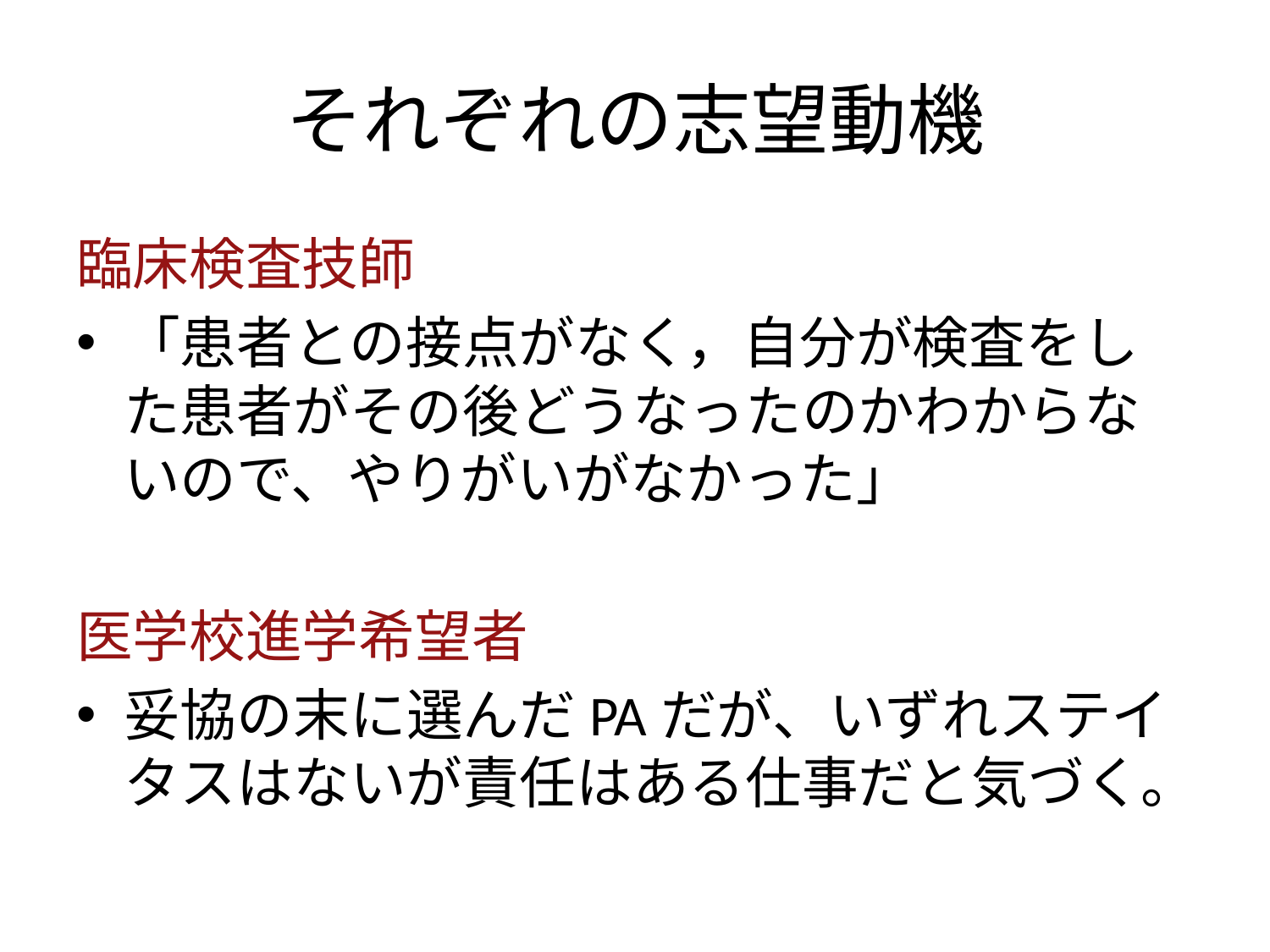

# それぞれの志望動機
臨床検査技師
「患者との接点がなく，自分が検査をした患者がその後どうなったのかわからないので、やりがいがなかった」

医学校進学希望者
妥協の末に選んだPAだが、いずれステイタスはないが責任はある仕事だと気づく。